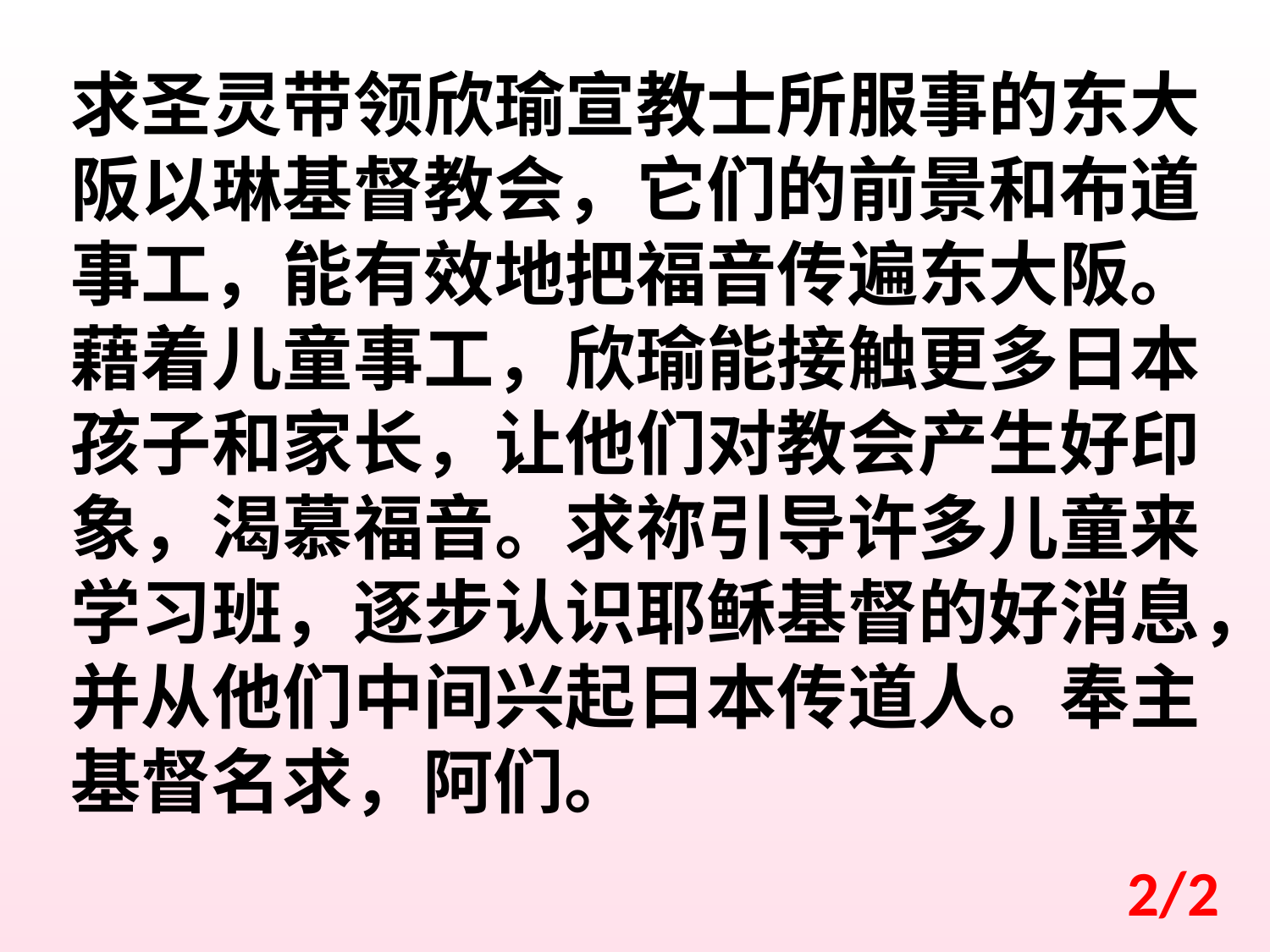

求圣灵带领欣瑜宣教士所服事的东大阪以琳基督教会，它们的前景和布道事工，能有效地把福音传遍东大阪。藉着儿童事工，欣瑜能接触更多日本孩子和家长，让他们对教会产生好印象，渴慕福音。求祢引导许多儿童来学习班，逐步认识耶稣基督的好消息，并从他们中间兴起日本传道人。奉主基督名求，阿们。
2/2